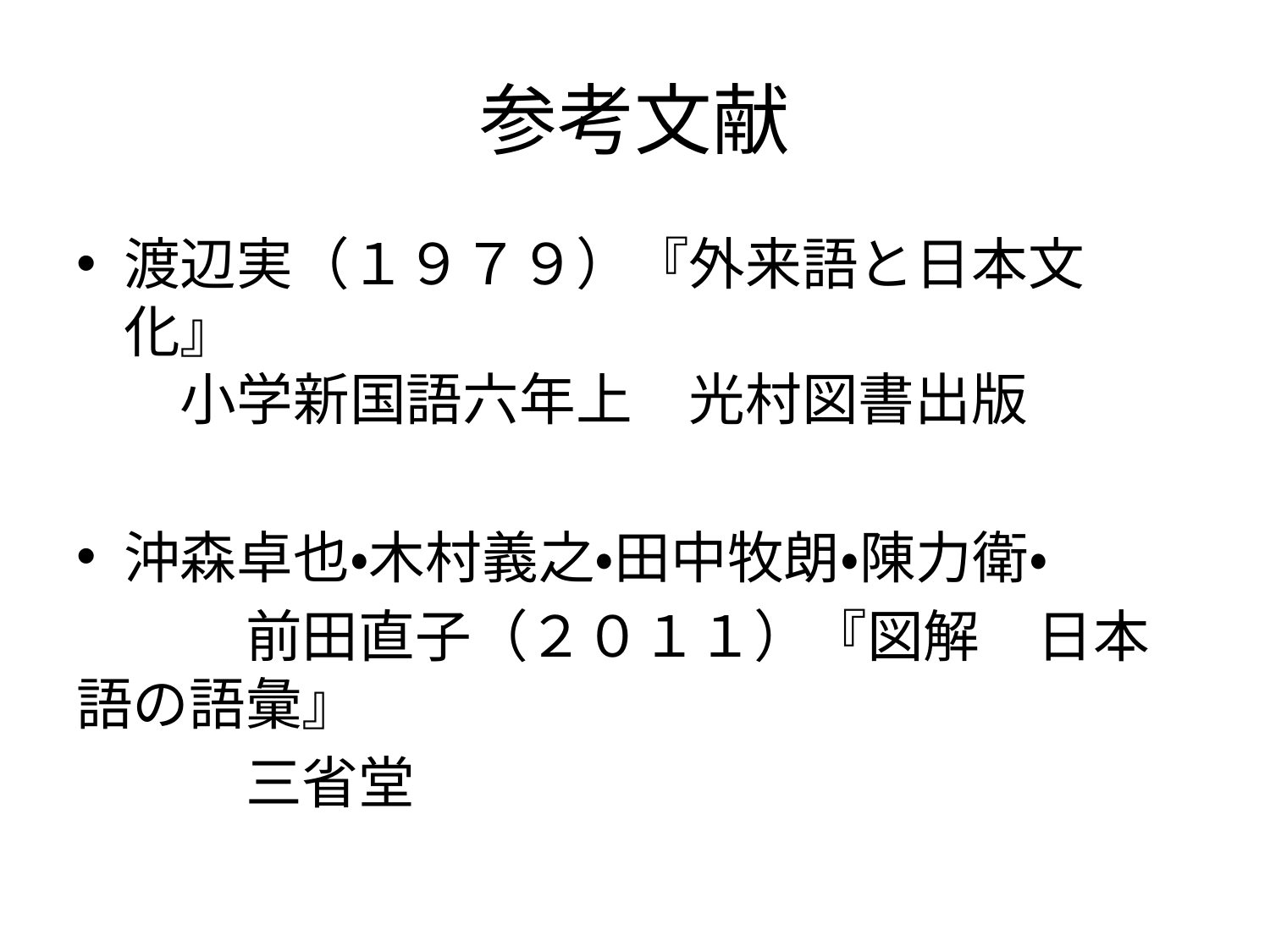

# 参考文献
渡辺実（１９７９）『外来語と日本文化』　
　小学新国語六年上　光村図書出版

沖森卓也•木村義之•田中牧朗•陳力衛•
　　　前田直子（２０１１）『図解　日本語の語彙』
　　　三省堂